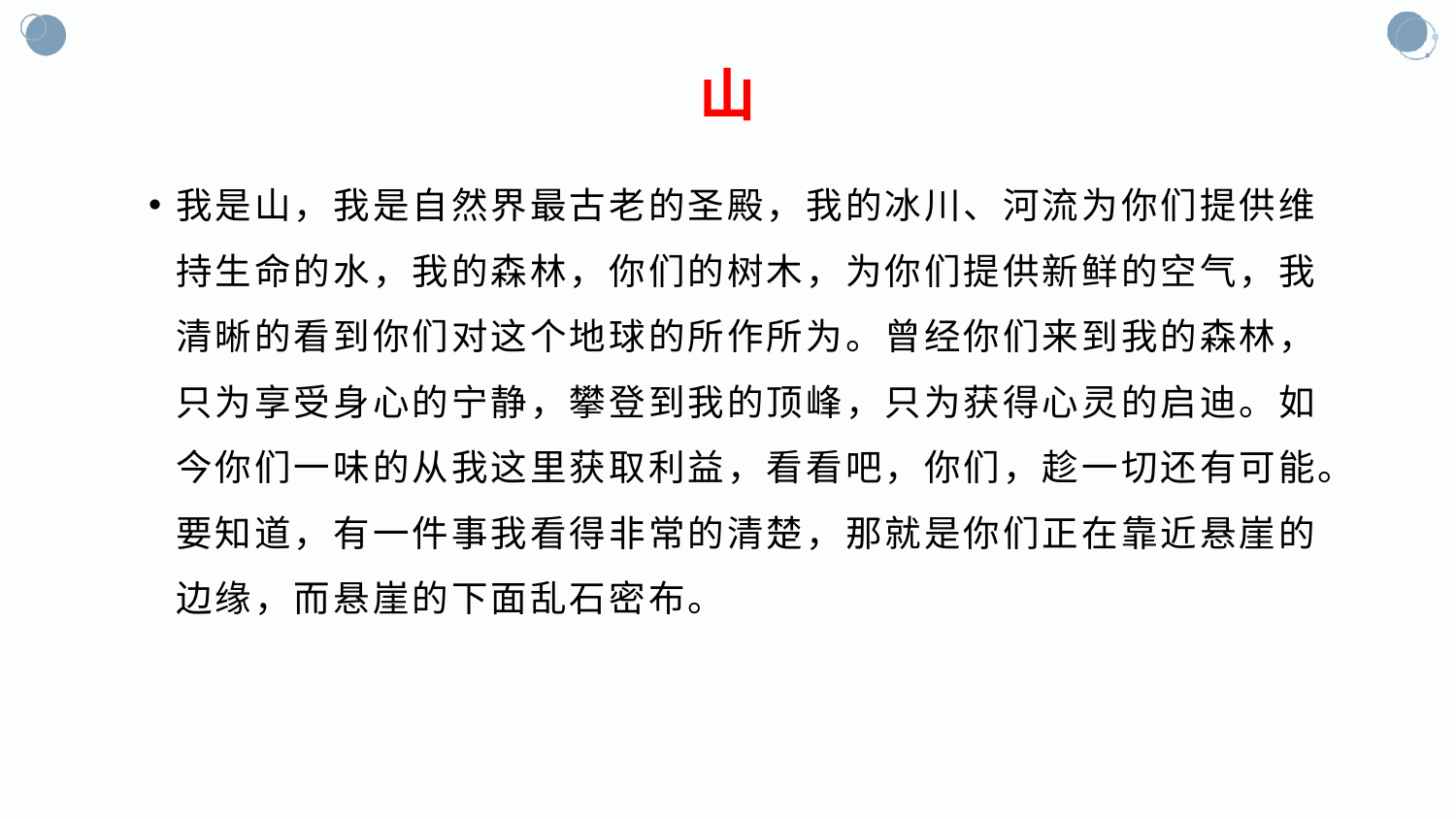

# 山
我是山，我是自然界最古老的圣殿，我的冰川、河流为你们提供维持生命的水，我的森林，你们的树木，为你们提供新鲜的空气，我清晰的看到你们对这个地球的所作所为。曾经你们来到我的森林，只为享受身心的宁静，攀登到我的顶峰，只为获得心灵的启迪。如今你们一味的从我这里获取利益，看看吧，你们，趁一切还有可能。要知道，有一件事我看得非常的清楚，那就是你们正在靠近悬崖的边缘，而悬崖的下面乱石密布。